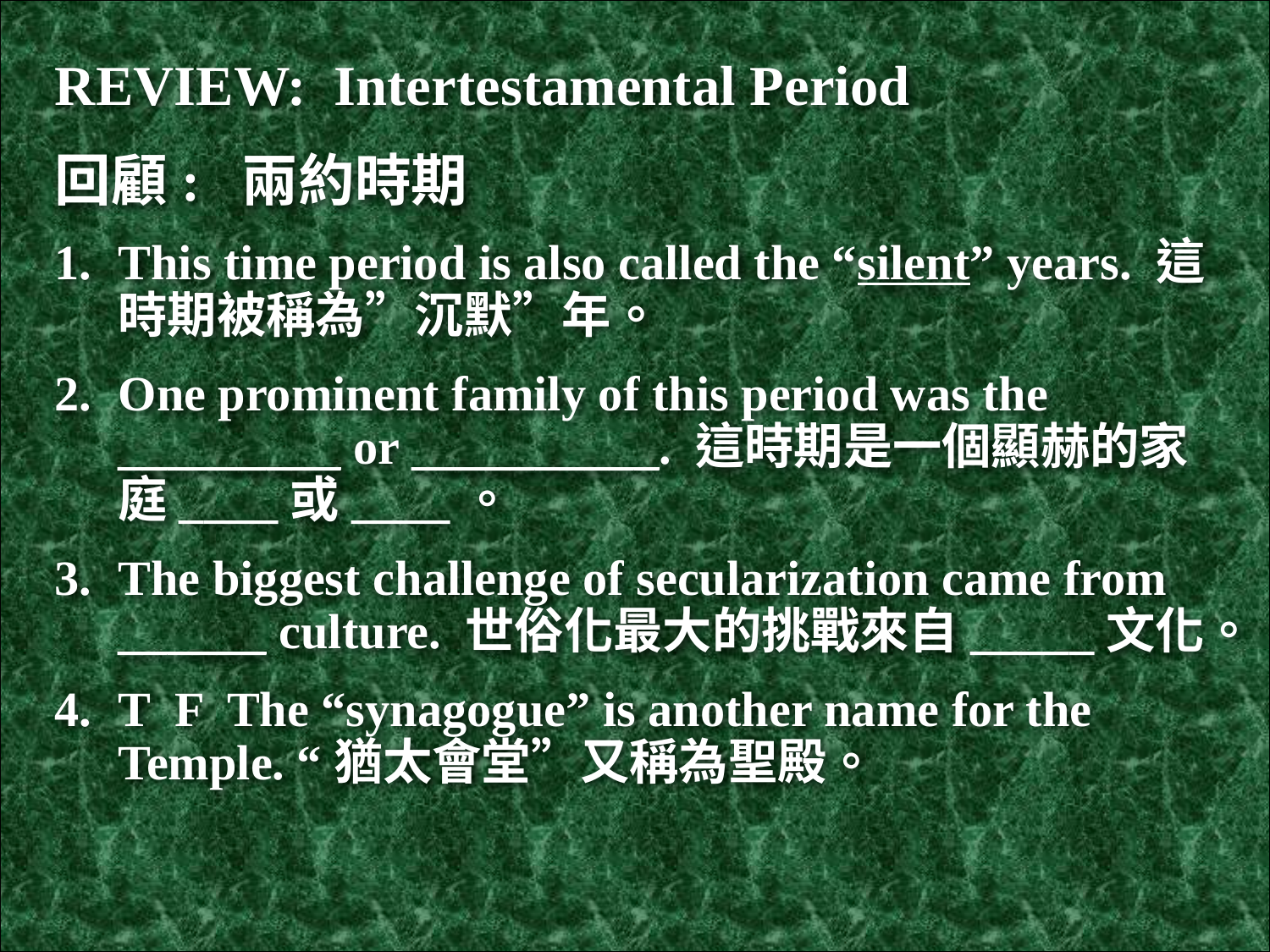

REVIEW:  Intertestamental Period
回顧:  兩約時期
This time period is also called the “silent” years. 這時期被稱為”沉默”年。
One prominent family of this period was the _________ or __________. 這時期是一個顯赫的家庭____或____。
The biggest challenge of secularization came from ______ culture. 世俗化最大的挑戰來自_____文化。
T  F  The “synagogue” is another name for the Temple. “猶太會堂”又稱為聖殿。